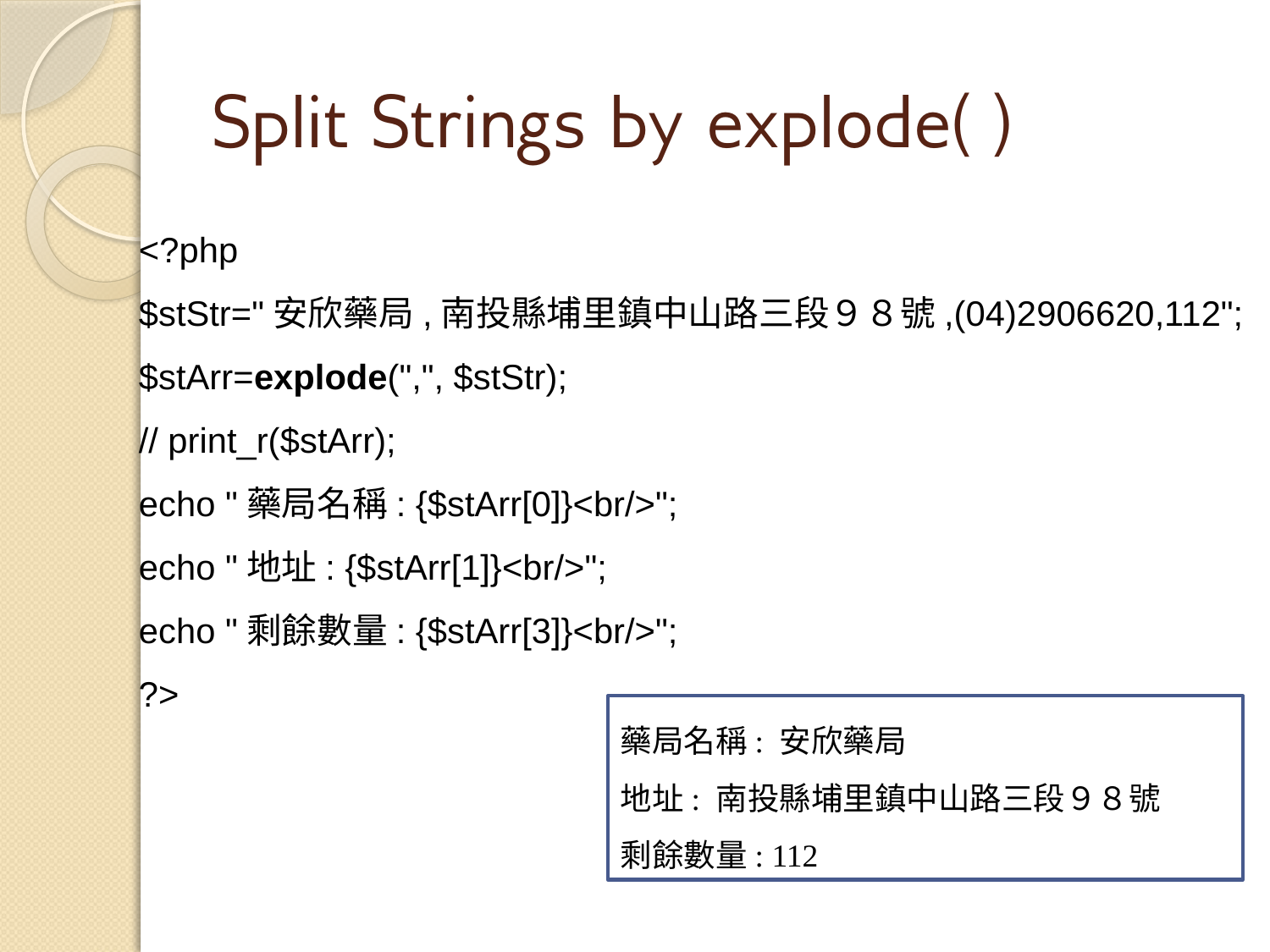

# Split Strings by explode( )
<?php
$stStr="安欣藥局,南投縣埔里鎮中山路三段９８號,(04)2906620,112";
$stArr=explode(",", $stStr);
// print_r($stArr);
echo "藥局名稱: {$stArr[0]}<br/>";
echo "地址: {$stArr[1]}<br/>";
echo "剩餘數量: {$stArr[3]}<br/>";
?>
藥局名稱: 安欣藥局
地址: 南投縣埔里鎮中山路三段９８號
剩餘數量: 112